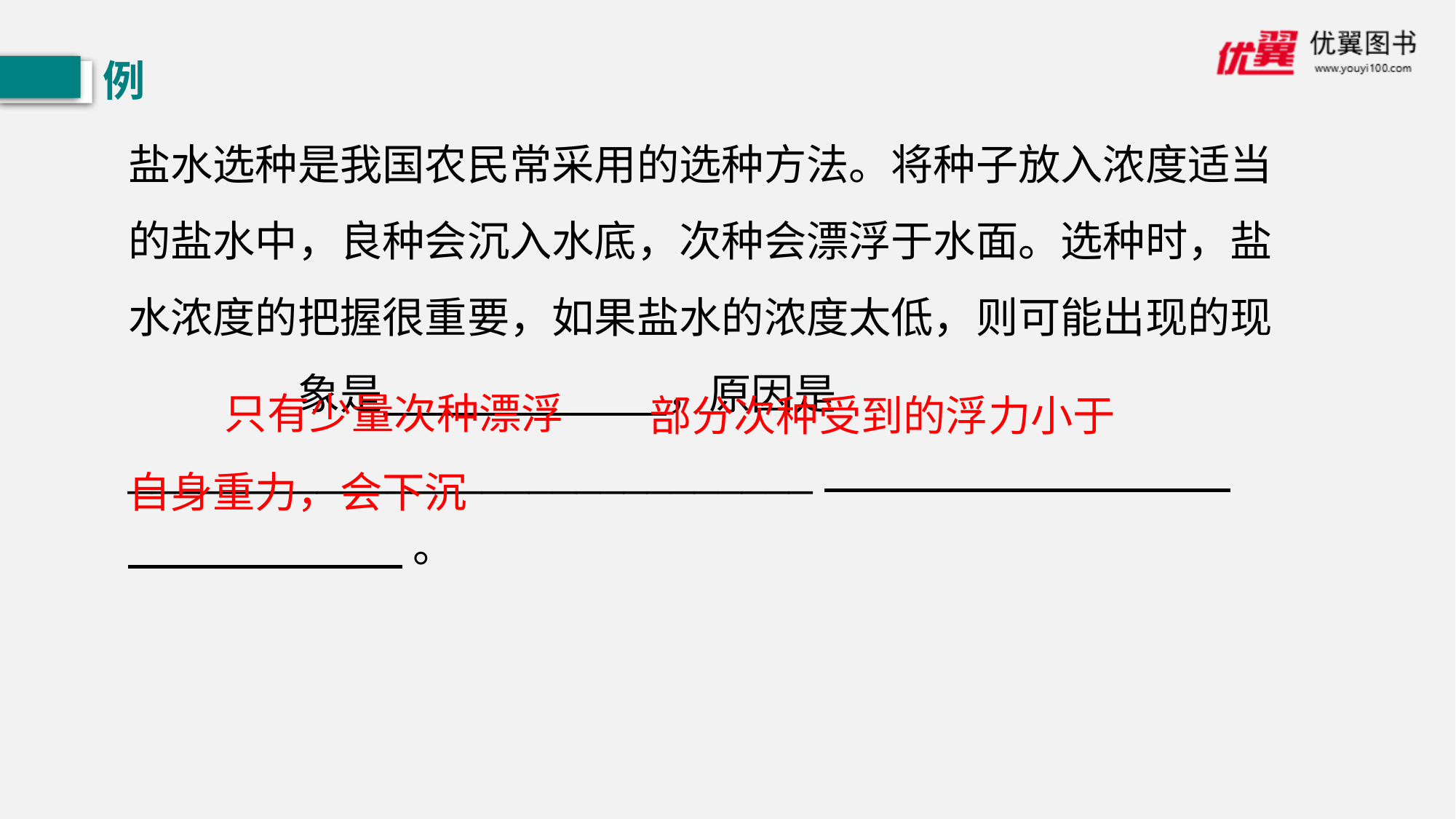

例

盐水选种是我国农民常采用的选种方法。将种子放入浓度适当的盐水中，良种会沉入水底，次种会漂浮于水面。选种时，盐水浓度的把握很重要，如果盐水的浓度太低，则可能出现的现                      象是　                     　，原因是_____________________________
                             。
                                                      部分次种受到的浮力小于
自身重力，会下沉
只有少量次种漂浮